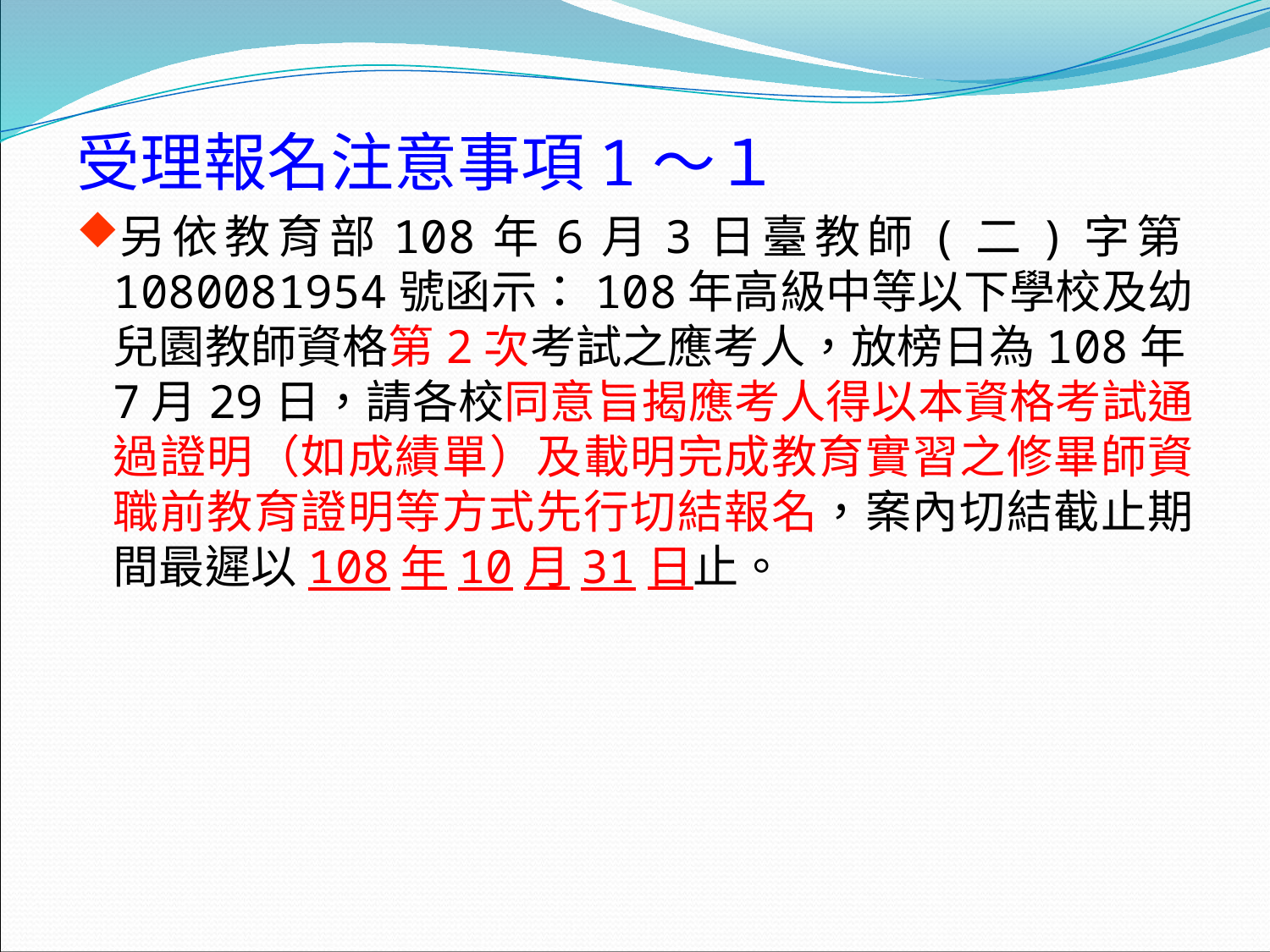

受理報名注意事項1～１
另依教育部108年6月3日臺教師(二)字第1080081954號函示：108年高級中等以下學校及幼兒園教師資格第2次考試之應考人，放榜日為108年7月29日，請各校同意旨揭應考人得以本資格考試通過證明（如成績單）及載明完成教育實習之修畢師資職前教育證明等方式先行切結報名，案內切結截止期間最遲以108年10月31日止。